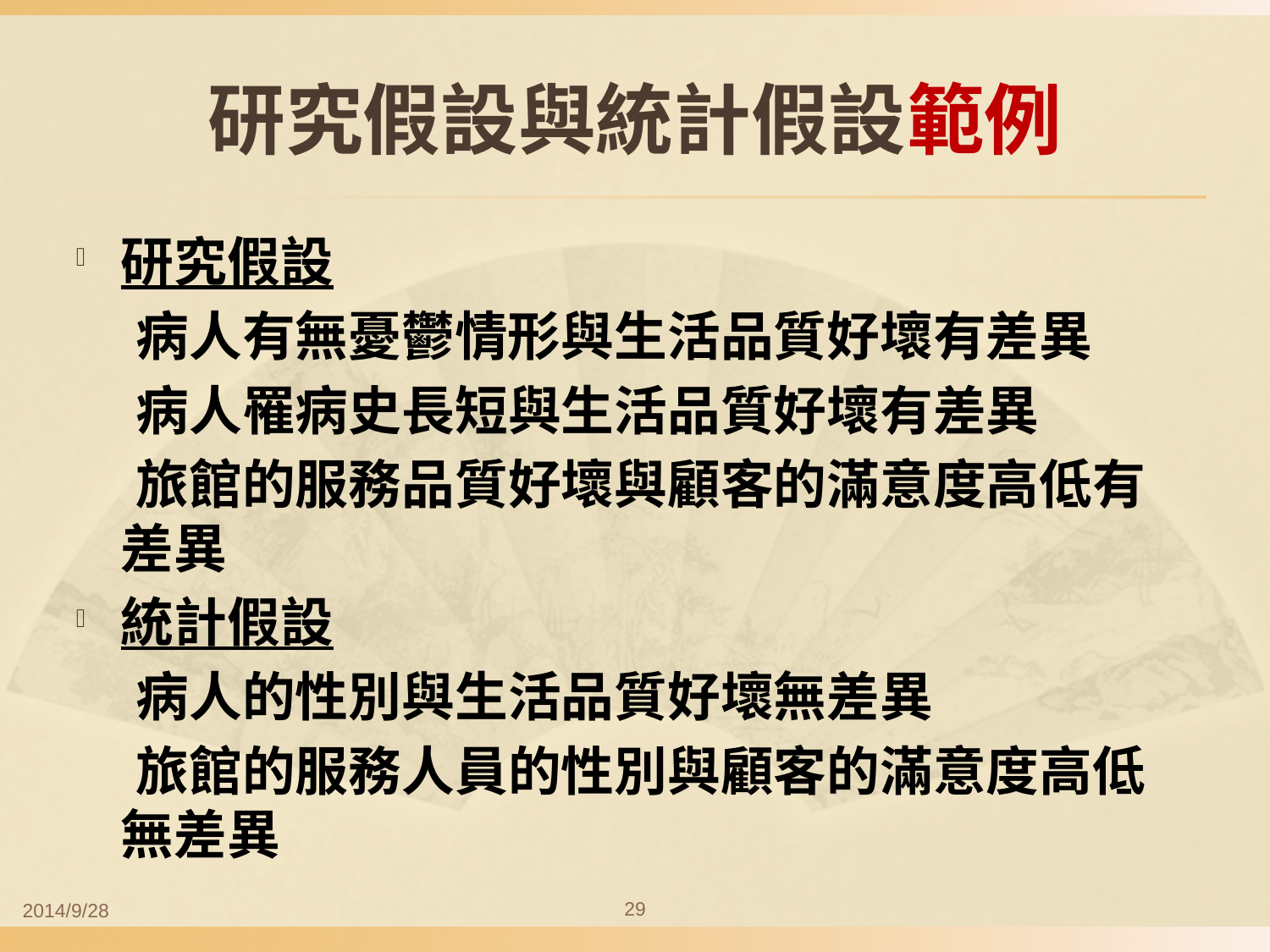

# 研究假設與統計假設範例
研究假設
    病人有無憂鬱情形與生活品質好壞有差異
    病人罹病史長短與生活品質好壞有差異
    旅館的服務品質好壞與顧客的滿意度高低有差異
統計假設
    病人的性別與生活品質好壞無差異
    旅館的服務人員的性別與顧客的滿意度高低無差異
2014/9/28
29